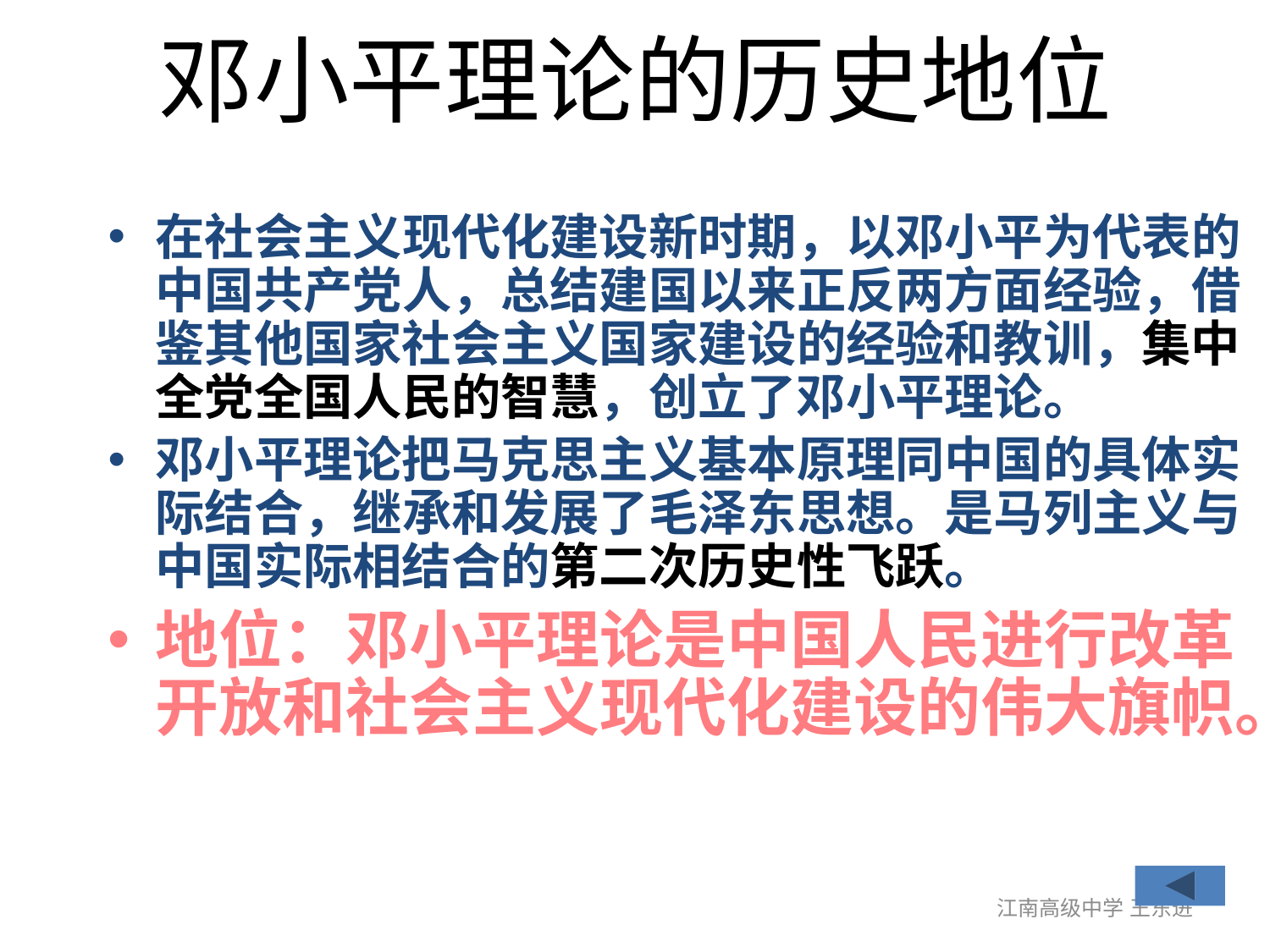

# 邓小平理论的历史地位
在社会主义现代化建设新时期，以邓小平为代表的中国共产党人，总结建国以来正反两方面经验，借鉴其他国家社会主义国家建设的经验和教训，集中全党全国人民的智慧，创立了邓小平理论。
邓小平理论把马克思主义基本原理同中国的具体实际结合，继承和发展了毛泽东思想。是马列主义与中国实际相结合的第二次历史性飞跃。
地位：邓小平理论是中国人民进行改革开放和社会主义现代化建设的伟大旗帜。

江南高级中学 王东进